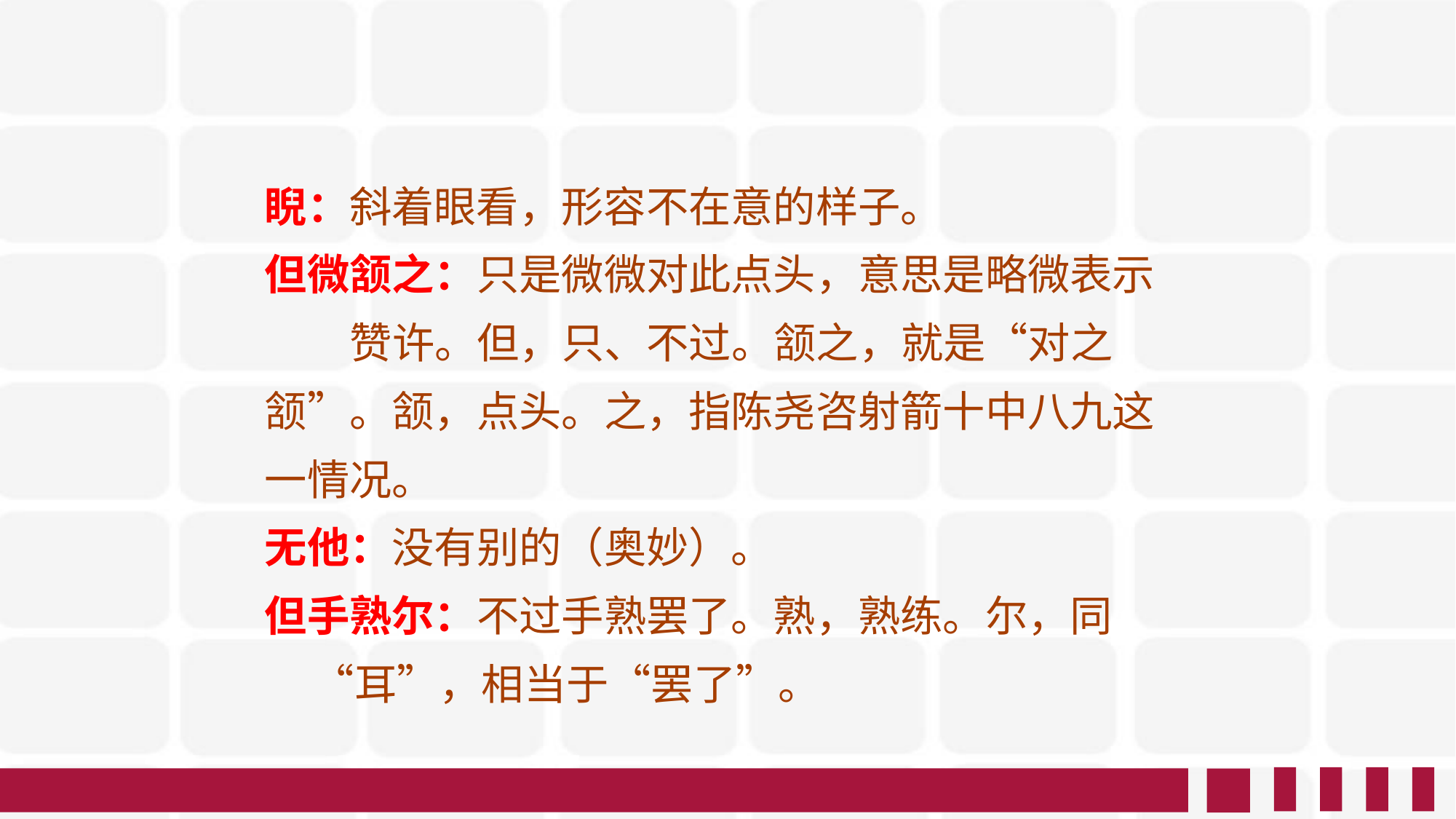

睨：斜着眼看，形容不在意的样子。
但微颔之：只是微微对此点头，意思是略微表示          赞许。但，只、不过。颔之，就是“对之颔”。颔，点头。之，指陈尧咨射箭十中八九这一情况。
无他：没有别的（奥妙）。
但手熟尔：不过手熟罢了。熟，熟练。尔，同          “耳”，相当于“罢了”。